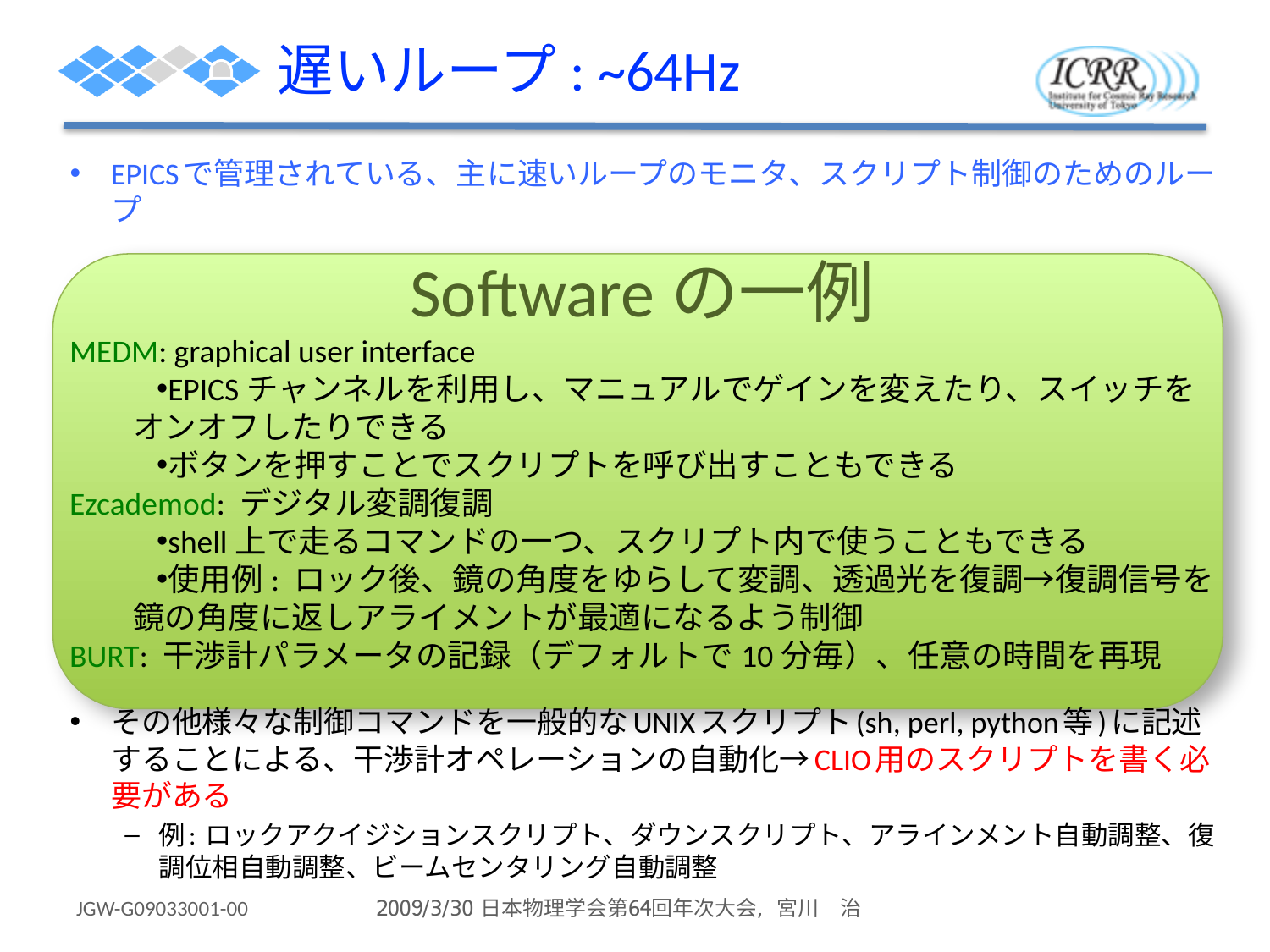

# 遅いループ: ~64Hz
EPICSで管理されている、主に速いループのモニタ、スクリプト制御のためのループ

その他様々な制御コマンドを一般的なUNIXスクリプト(sh, perl, python等)に記述することによる、干渉計オペレーションの自動化→CLIO用のスクリプトを書く必要がある
例: ロックアクイジションスクリプト、ダウンスクリプト、アラインメント自動調整、復調位相自動調整、ビームセンタリング自動調整

Softwareの一例
MEDM: graphical user interface
EPICSチャンネルを利用し、マニュアルでゲインを変えたり、スイッチをオンオフしたりできる
ボタンを押すことでスクリプトを呼び出すこともできる
Ezcademod: デジタル変調復調
shell上で走るコマンドの一つ、スクリプト内で使うこともできる
使用例: ロック後、鏡の角度をゆらして変調、透過光を復調→復調信号を鏡の角度に返しアライメントが最適になるよう制御
BURT: 干渉計パラメータの記録（デフォルトで10分毎）、任意の時間を再現

JGW-G09033001-00
2009/3/30 日本物理学会第64回年次大会,  宮川　治